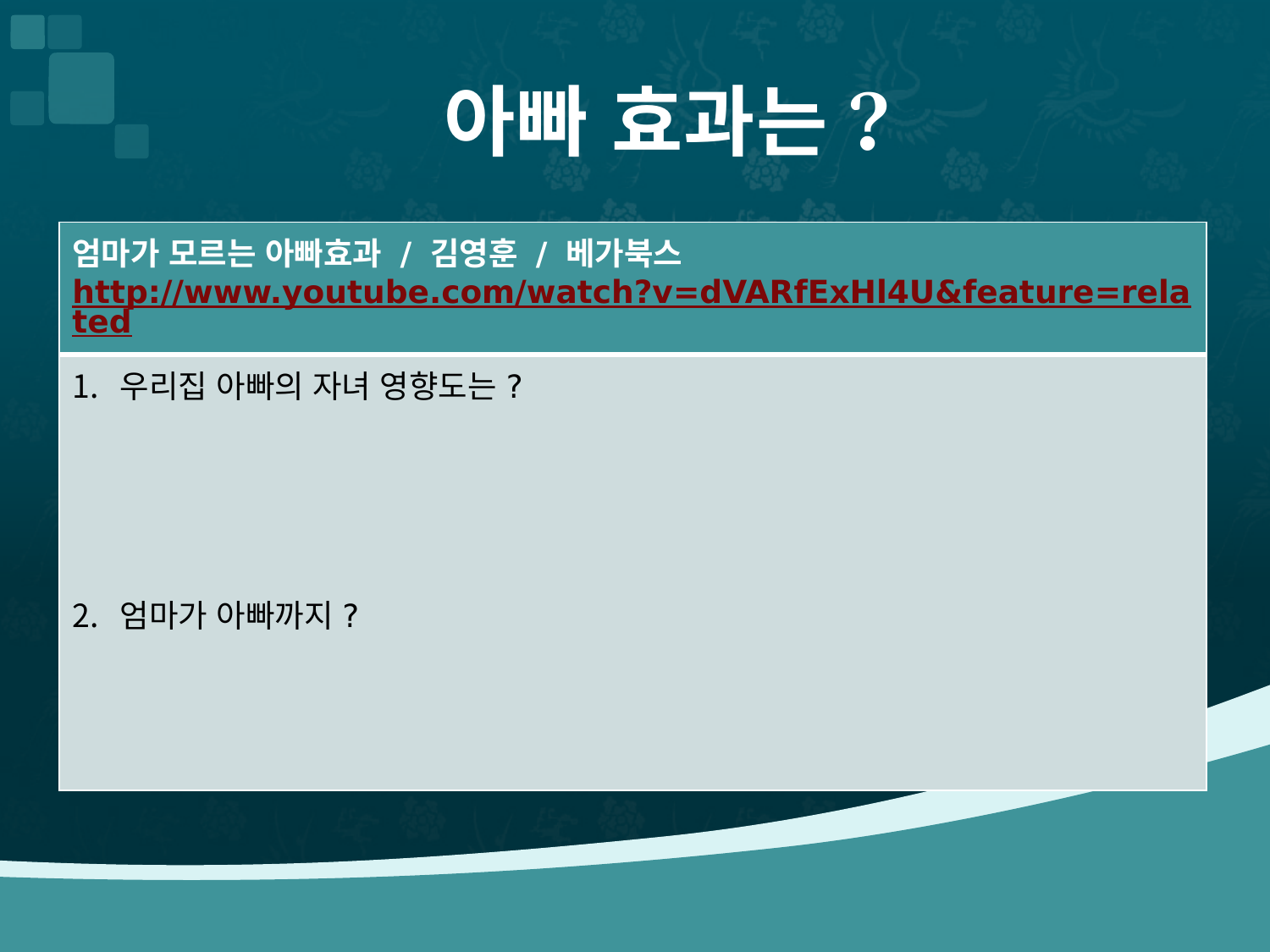

# 아빠 효과는?
| 엄마가 모르는 아빠효과 / 김영훈 / 베가북스 http://www.youtube.com/watch?v=dVARfExHl4U&feature=related |
| --- |
| 우리집 아빠의 자녀 영향도는? 엄마가 아빠까지? |